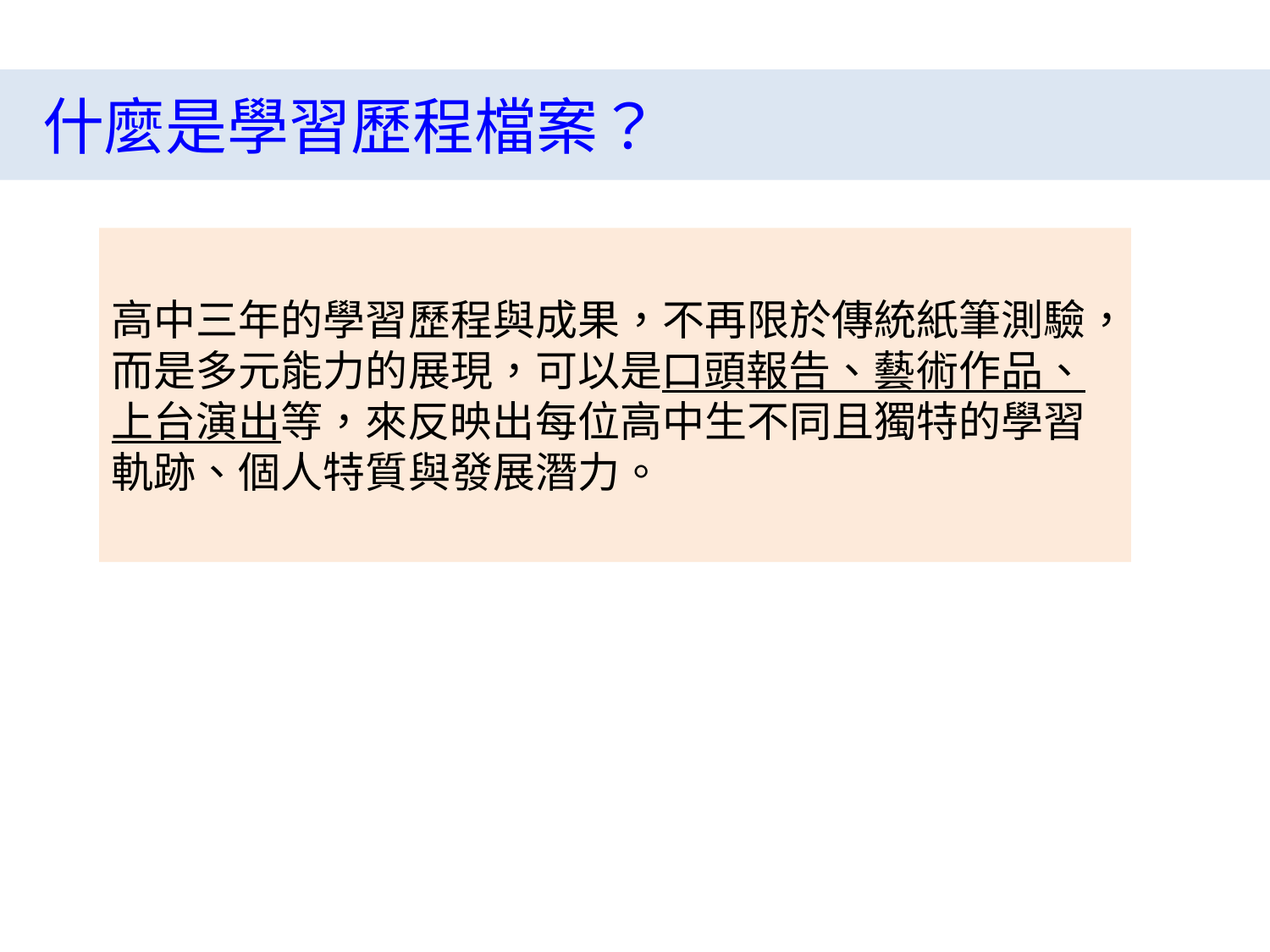

# 什麼是學習歷程檔案？

高中三年的學習歷程與成果，不再限於傳統紙筆測驗，而是多元能力的展現，可以是口頭報告、藝術作品、上台演出等，來反映出每位高中生不同且獨特的學習軌跡、個人特質與發展潛力。